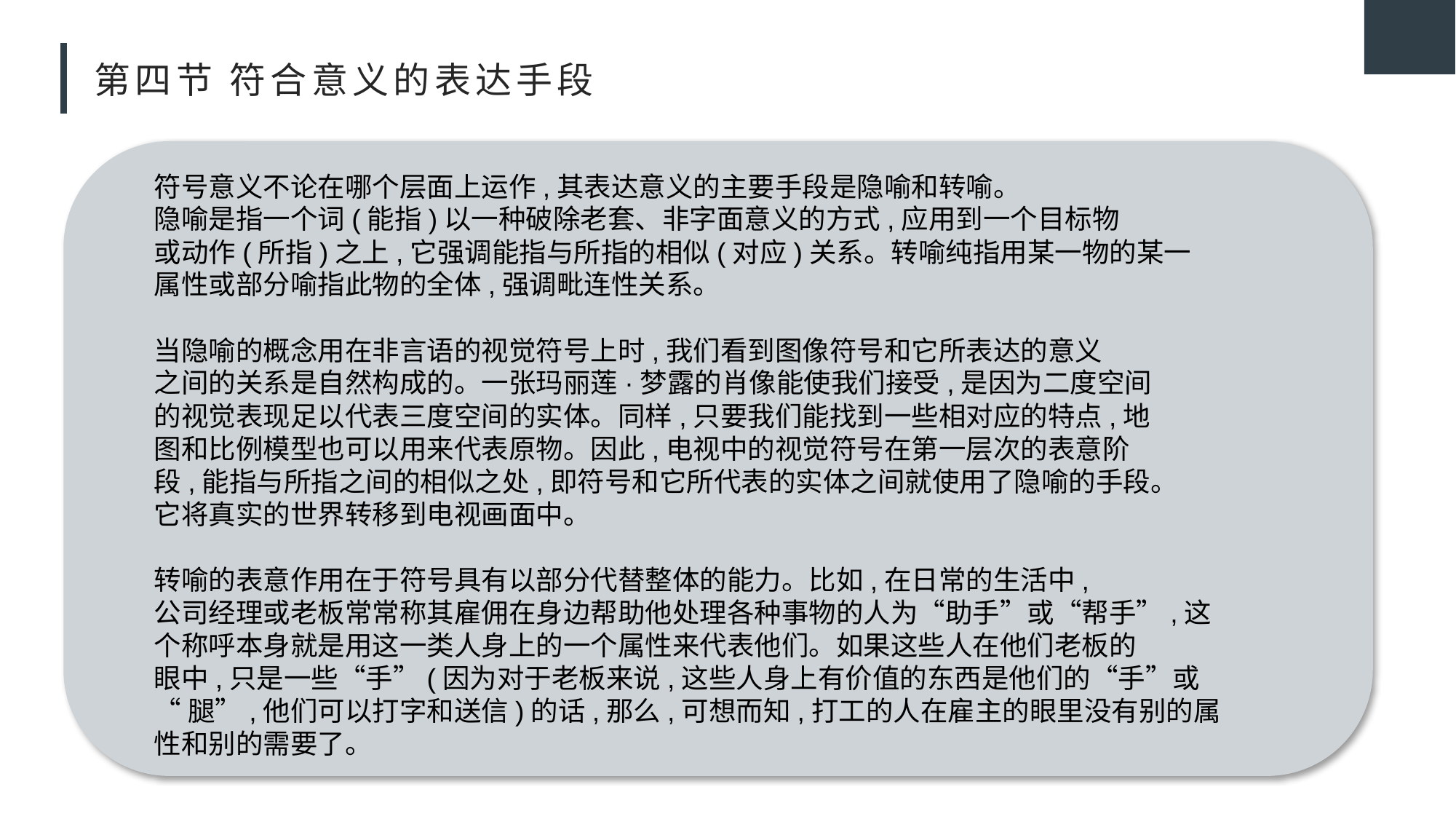

# 第四节 符合意义的表达手段

符号意义不论在哪个层面上运作,其表达意义的主要手段是隐喻和转喻。
隐喻是指一个词(能指)以一种破除老套、非字面意义的方式,应用到一个目标物
或动作(所指)之上,它强调能指与所指的相似(对应)关系。转喻纯指用某一物的某一
属性或部分喻指此物的全体,强调毗连性关系。

当隐喻的概念用在非言语的视觉符号上时,我们看到图像符号和它所表达的意义
之间的关系是自然构成的。一张玛丽莲·梦露的肖像能使我们接受,是因为二度空间
的视觉表现足以代表三度空间的实体。同样,只要我们能找到一些相对应的特点,地
图和比例模型也可以用来代表原物。因此,电视中的视觉符号在第一层次的表意阶
段,能指与所指之间的相似之处,即符号和它所代表的实体之间就使用了隐喻的手段。
它将真实的世界转移到电视画面中。

转喻的表意作用在于符号具有以部分代替整体的能力。比如,在日常的生活中,
公司经理或老板常常称其雇佣在身边帮助他处理各种事物的人为“助手”或“帮手”,这
个称呼本身就是用这一类人身上的一个属性来代表他们。如果这些人在他们老板的
眼中,只是一些“手”(因为对于老板来说,这些人身上有价值的东西是他们的“手”或
“腿”,他们可以打字和送信)的话,那么,可想而知,打工的人在雇主的眼里没有别的属
性和别的需要了。